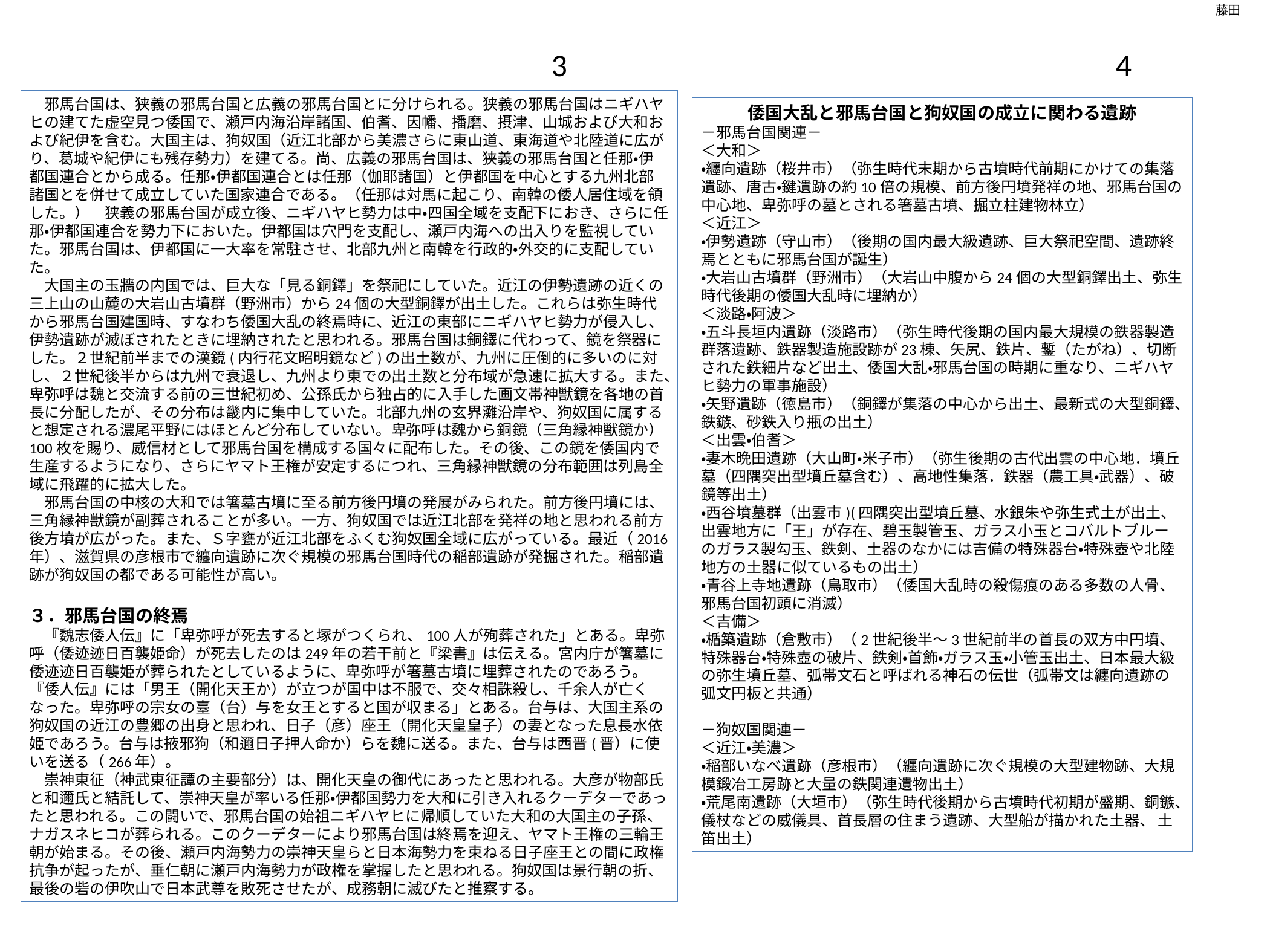

藤田
3
4
　邪馬台国は、狭義の邪馬台国と広義の邪馬台国とに分けられる。狭義の邪馬台国はニギハヤヒの建てた虚空見つ倭国で、瀬戸内海沿岸諸国、伯耆、因幡、播磨、摂津、山城および大和および紀伊を含む。大国主は、狗奴国（近江北部から美濃さらに東山道、東海道や北陸道に広がり、葛城や紀伊にも残存勢力）を建てる。尚、広義の邪馬台国は、狭義の邪馬台国と任那・伊都国連合とから成る。任那・伊都国連合とは任那（伽耶諸国）と伊都国を中心とする九州北部諸国とを併せて成立していた国家連合である。（任那は対馬に起こり、南韓の倭人居住域を領した。）　狭義の邪馬台国が成立後、ニギハヤヒ勢力は中・四国全域を支配下におき、さらに任那・伊都国連合を勢力下においた。伊都国は穴門を支配し、瀬戸内海への出入りを監視していた。邪馬台国は、伊都国に一大率を常駐させ、北部九州と南韓を行政的・外交的に支配していた。
　大国主の玉牆の内国では、巨大な「見る銅鐸」を祭祀にしていた。近江の伊勢遺跡の近くの三上山の山麓の大岩山古墳群（野洲市）から24個の大型銅鐸が出土した。これらは弥生時代から邪馬台国建国時、すなわち倭国大乱の終焉時に、近江の東部にニギハヤヒ勢力が侵入し、伊勢遺跡が滅ぼされたときに埋納されたと思われる。邪馬台国は銅鐸に代わって、鏡を祭器にした。２世紀前半までの漢鏡(内行花文昭明鏡など)の出土数が、九州に圧倒的に多いのに対し、２世紀後半からは九州で衰退し、九州より東での出土数と分布域が急速に拡大する。また、卑弥呼は魏と交流する前の三世紀初め、公孫氏から独占的に入手した画文帯神獣鏡を各地の首長に分配したが、その分布は畿内に集中していた。北部九州の玄界灘沿岸や、狗奴国に属すると想定される濃尾平野にはほとんど分布していない。卑弥呼は魏から銅鏡（三角縁神獣鏡か）100枚を賜り、威信材として邪馬台国を構成する国々に配布した。その後、この鏡を倭国内で生産するようになり、さらにヤマト王権が安定するにつれ、三角縁神獣鏡の分布範囲は列島全域に飛躍的に拡大した。
　邪馬台国の中核の大和では箸墓古墳に至る前方後円墳の発展がみられた。前方後円墳には、三角縁神獣鏡が副葬されることが多い。一方、狗奴国では近江北部を発祥の地と思われる前方後方墳が広がった。また、Ｓ字甕が近江北部をふくむ狗奴国全域に広がっている。最近（2016年）、滋賀県の彦根市で纏向遺跡に次ぐ規模の邪馬台国時代の稲部遺跡が発掘された。稲部遺跡が狗奴国の都である可能性が高い。

３．邪馬台国の終焉
　『魏志倭人伝』に「卑弥呼が死去すると塚がつくられ、100人が殉葬された」とある。卑弥呼（倭迹迹日百襲姫命）が死去したのは249年の若干前と『梁書』は伝える。宮内庁が箸墓に倭迹迹日百襲姫が葬られたとしているように、卑弥呼が箸墓古墳に埋葬されたのであろう。『倭人伝』には「男王（開化天王か）が立つが国中は不服で、交々相誅殺し、千余人が亡くなった。卑弥呼の宗女の臺（台）与を女王とすると国が収まる」とある。台与は、大国主系の狗奴国の近江の豊郷の出身と思われ、日子（彦）座王（開化天皇皇子）の妻となった息長水依姫であろう。台与は掖邪狗（和邇日子押人命か）らを魏に送る。また、台与は西晋(晋）に使いを送る（266年）。
　崇神東征（神武東征譚の主要部分）は、開化天皇の御代にあったと思われる。大彦が物部氏と和邇氏と結託して、崇神天皇が率いる任那・伊都国勢力を大和に引き入れるクーデターであったと思われる。この闘いで、邪馬台国の始祖ニギハヤヒに帰順していた大和の大国主の子孫、ナガスネヒコが葬られる。このクーデターにより邪馬台国は終焉を迎え、ヤマト王権の三輪王朝が始まる。その後、瀬戸内海勢力の崇神天皇らと日本海勢力を束ねる日子座王との間に政権抗争が起ったが、垂仁朝に瀬戸内海勢力が政権を掌握したと思われる。狗奴国は景行朝の折、最後の砦の伊吹山で日本武尊を敗死させたが、成務朝に滅びたと推察する。
倭国大乱と邪馬台国と狗奴国の成立に関わる遺跡
－邪馬台国関連－
＜大和＞
・纒向遺跡（桜井市）（弥生時代末期から古墳時代前期にかけての集落遺跡、唐古・鍵遺跡の約10倍の規模、前方後円墳発祥の地、邪馬台国の中心地、卑弥呼の墓とされる箸墓古墳、掘立柱建物林立）
＜近江＞
・伊勢遺跡（守山市）（後期の国内最大級遺跡、巨大祭祀空間、遺跡終焉とともに邪馬台国が誕生）
・大岩山古墳群（野洲市）（大岩山中腹から24個の大型銅鐸出土、弥生時代後期の倭国大乱時に埋納か）
＜淡路・阿波＞
・五斗長垣内遺跡（淡路市）（弥生時代後期の国内最大規模の鉄器製造群落遺跡、鉄器製造施設跡が23棟、矢尻、鉄片、鏨（たがね）、切断された鉄細片など出土、倭国大乱・邪馬台国の時期に重なり、ニギハヤヒ勢力の軍事施設）
・矢野遺跡（徳島市）（銅鐸が集落の中心から出土、最新式の大型銅鐸、鉄鏃、砂鉄入り瓶の出土）
＜出雲・伯耆＞
・妻木晩田遺跡（大山町・米子市）（弥生後期の古代出雲の中心地．墳丘墓（四隅突出型墳丘墓含む）、高地性集落．鉄器（農工具・武器）、破鏡等出土）
・西谷墳墓群（出雲市)(四隅突出型墳丘墓、水銀朱や弥生式土が出土、出雲地方に「王」が存在、碧玉製管玉、ガラス小玉とコバルトブルーのガラス製勾玉、鉄剣、土器のなかには吉備の特殊器台・特殊壺や北陸地方の土器に似ているもの出土）
・青谷上寺地遺跡（鳥取市）（倭国大乱時の殺傷痕のある多数の人骨、邪馬台国初頭に消滅）
＜吉備＞
・楯築遺跡（倉敷市）（2世紀後半～3世紀前半の首長の双方中円墳、特殊器台・特殊壺の破片、鉄剣・首飾・ガラス玉・小管玉出土、日本最大級の弥生墳丘墓、弧帯文石と呼ばれる神石の伝世（弧帯文は纏向遺跡の弧文円板と共通）

－狗奴国関連－
＜近江・美濃＞
・稲部いなべ遺跡（彦根市）（纒向遺跡に次ぐ規模の大型建物跡、大規模鍛冶工房跡と大量の鉄関連遺物出土）
・荒尾南遺跡（大垣市）（弥生時代後期から古墳時代初期が盛期、銅鏃、儀杖などの威儀具、首長層の住まう遺跡、大型船が描かれた土器、 土笛出土）